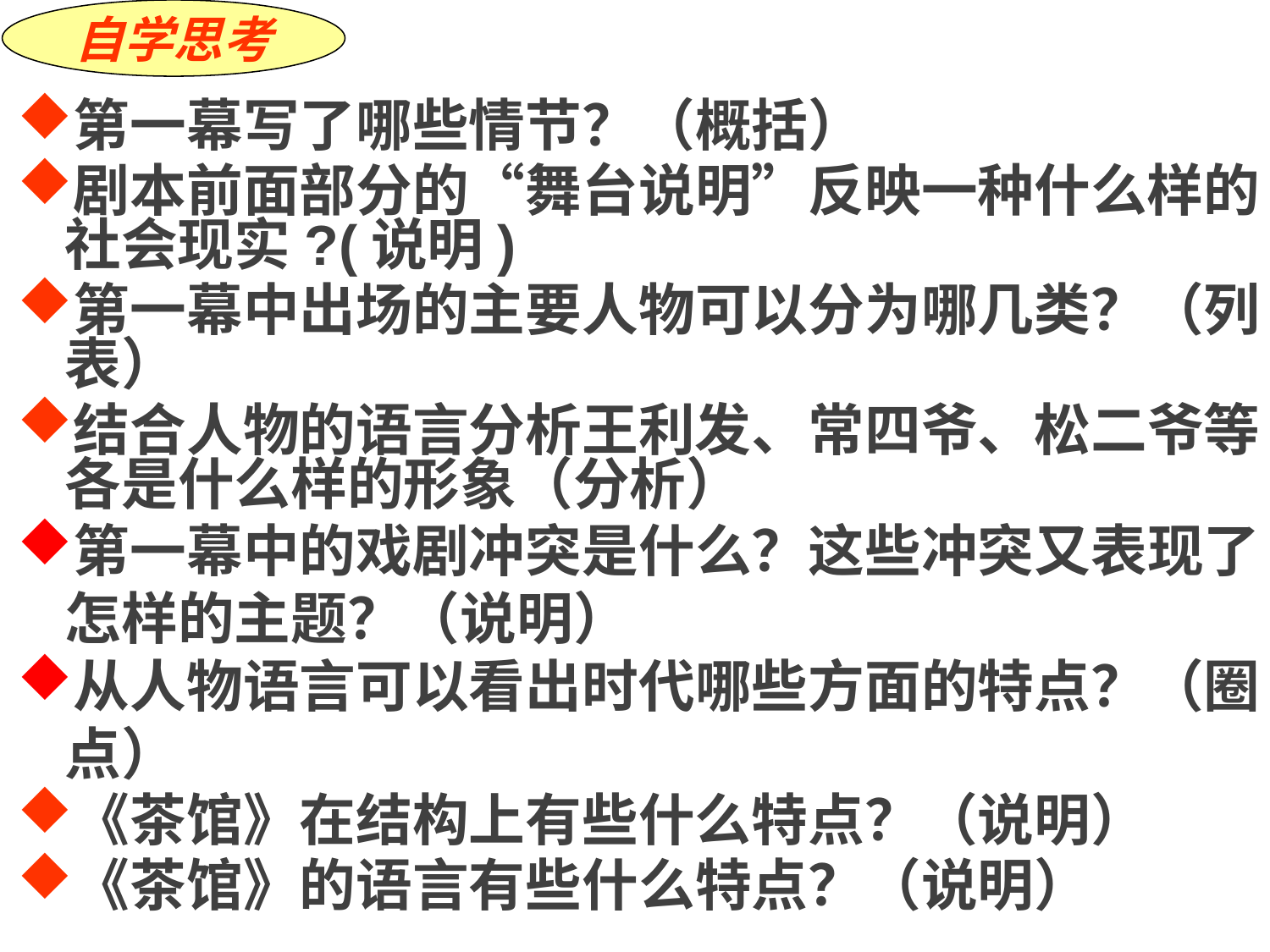

自学思考
第一幕写了哪些情节？（概括）
剧本前面部分的“舞台说明”反映一种什么样的社会现实?(说明)
第一幕中出场的主要人物可以分为哪几类？（列表）
结合人物的语言分析王利发、常四爷、松二爷等各是什么样的形象（分析）
第一幕中的戏剧冲突是什么？这些冲突又表现了怎样的主题？（说明）
从人物语言可以看出时代哪些方面的特点？（圈点）
《茶馆》在结构上有些什么特点？（说明）
《茶馆》的语言有些什么特点？（说明）